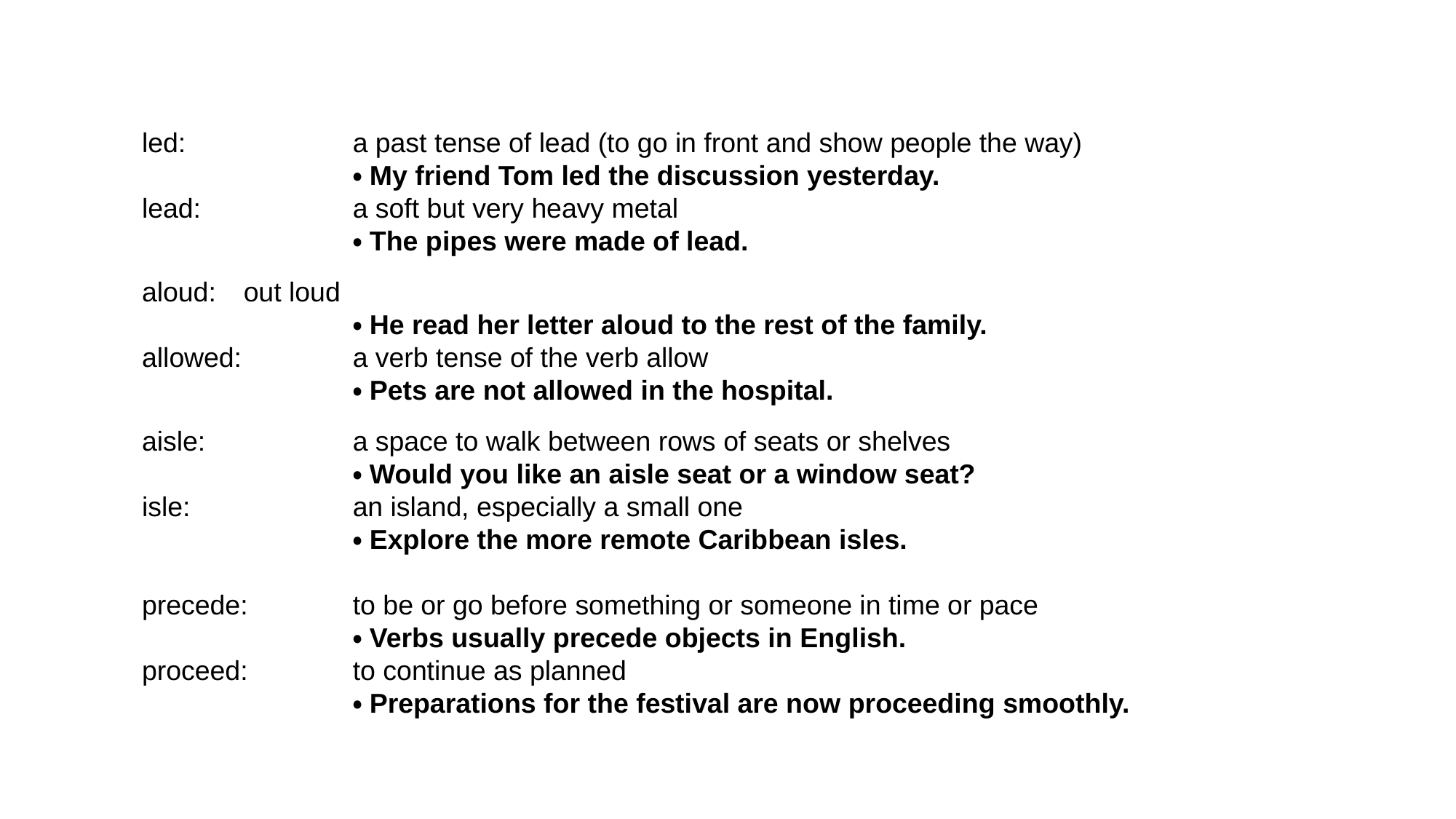

led: 		a past tense of lead (to go in front and show people the way)
		・My friend Tom led the discussion yesterday.
 lead: 		a soft but very heavy metal
  		・The pipes were made of lead.

 aloud: 	out loud
		・He read her letter aloud to the rest of the family.
 allowed: 	a verb tense of the verb allow
		・Pets are not allowed in the hospital.

 aisle: 		a space to walk between rows of seats or shelves
		・Would you like an aisle seat or a window seat?
 isle: 		an island, especially a small one
		・Explore the more remote Caribbean isles.

 precede: 	to be or go before something or someone in time or pace
		・Verbs usually precede objects in English.
 proceed: 	to continue as planned
		・Preparations for the festival are now proceeding smoothly.